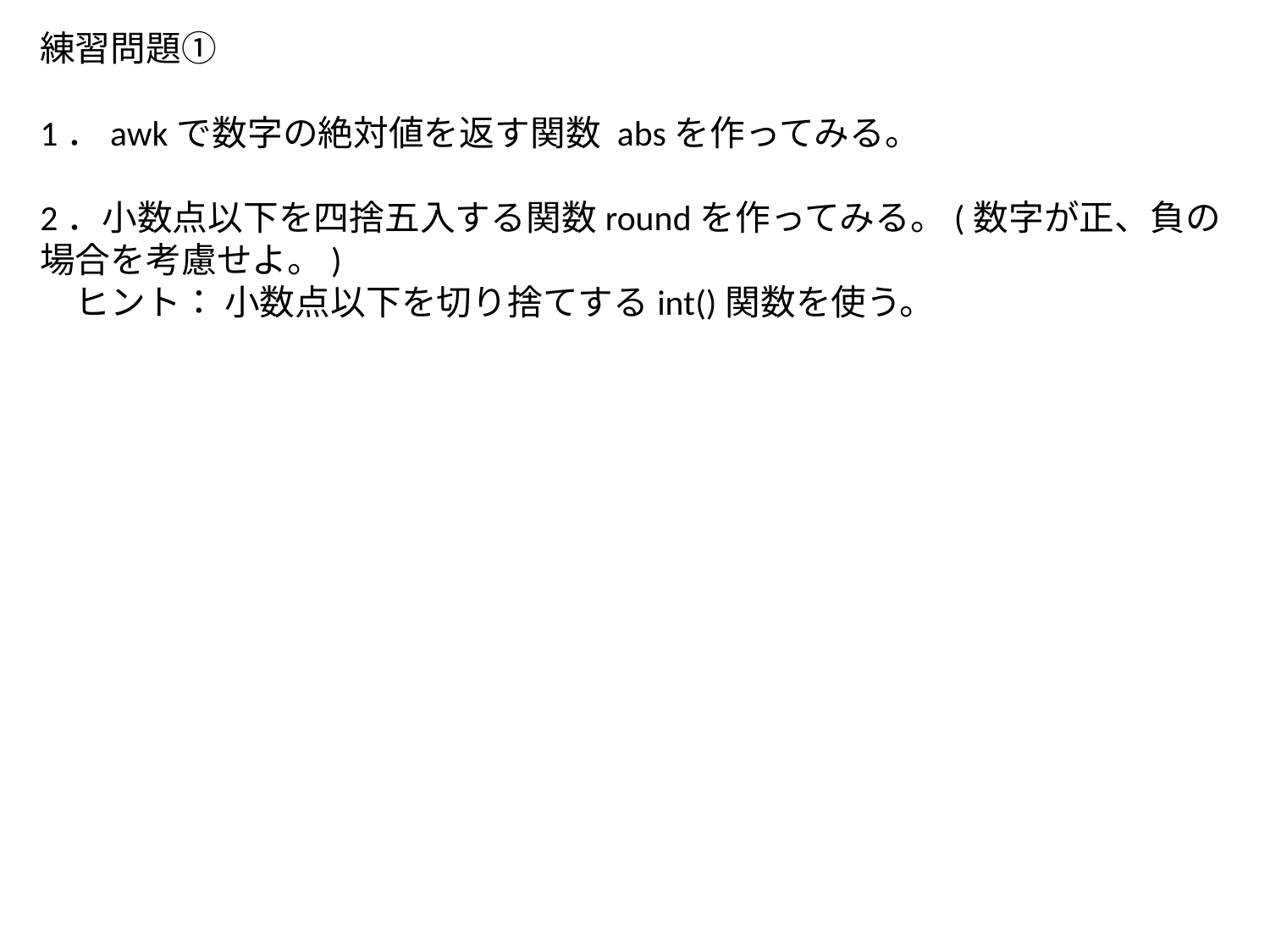

練習問題①

1．awkで数字の絶対値を返す関数 absを作ってみる。

2．小数点以下を四捨五入する関数roundを作ってみる。(数字が正、負の場合を考慮せよ。)
　ヒント： 小数点以下を切り捨てするint()関数を使う。